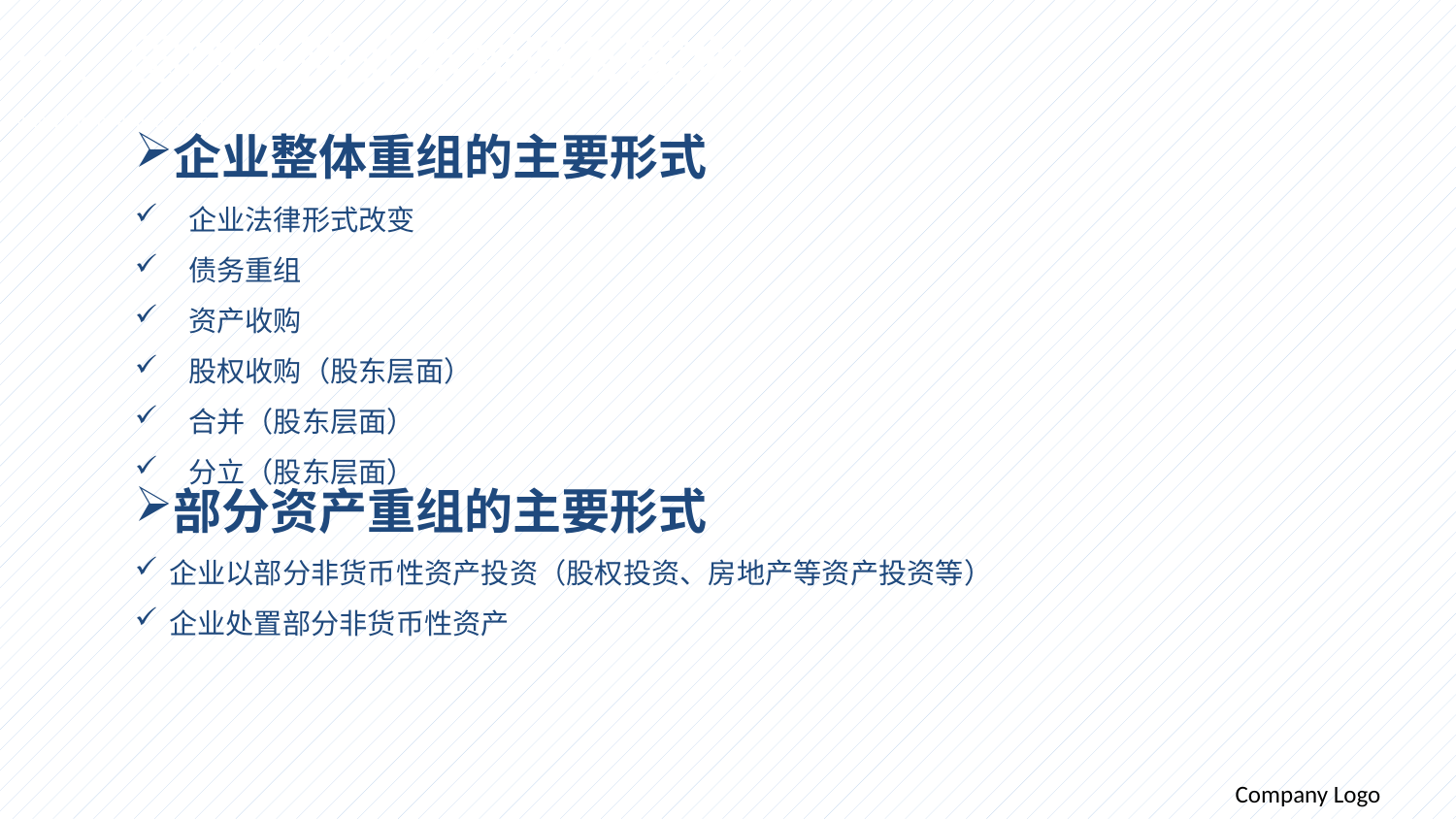

一、国内并购业务税政和案例
www.themegallery.com
企业整体重组的主要形式
  企业法律形式改变
  债务重组
  资产收购
  股权收购（股东层面）
  合并（股东层面）
  分立（股东层面）
部分资产重组的主要形式
企业以部分非货币性资产投资（股权投资、房地产等资产投资等）
企业处置部分非货币性资产
Company Logo